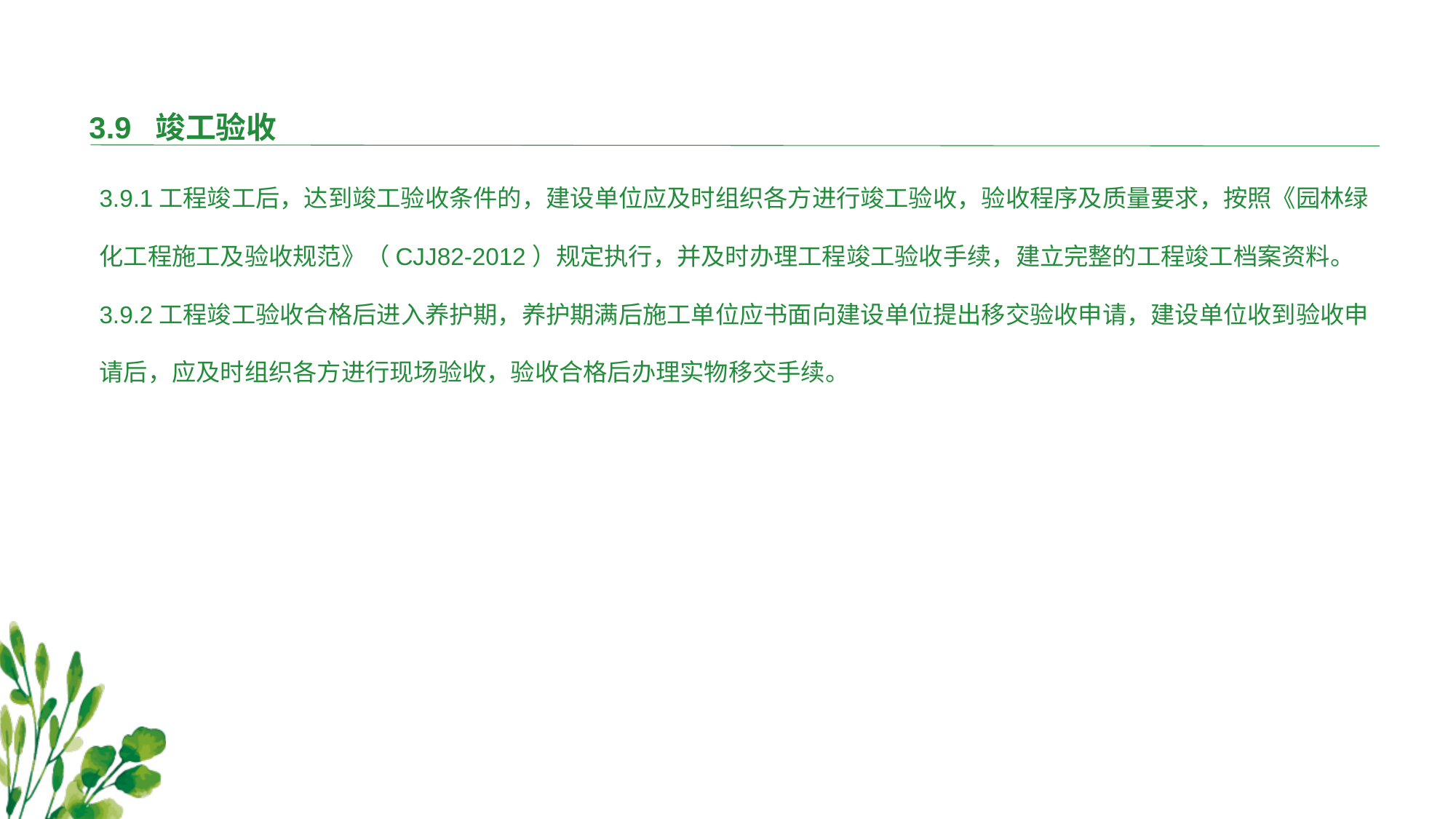

3.9  竣工验收
3.9.1工程竣工后，达到竣工验收条件的，建设单位应及时组织各方进行竣工验收，验收程序及质量要求，按照《园林绿化工程施工及验收规范》（CJJ82-2012）规定执行，并及时办理工程竣工验收手续，建立完整的工程竣工档案资料。
3.9.2工程竣工验收合格后进入养护期，养护期满后施工单位应书面向建设单位提出移交验收申请，建设单位收到验收申请后，应及时组织各方进行现场验收，验收合格后办理实物移交手续。